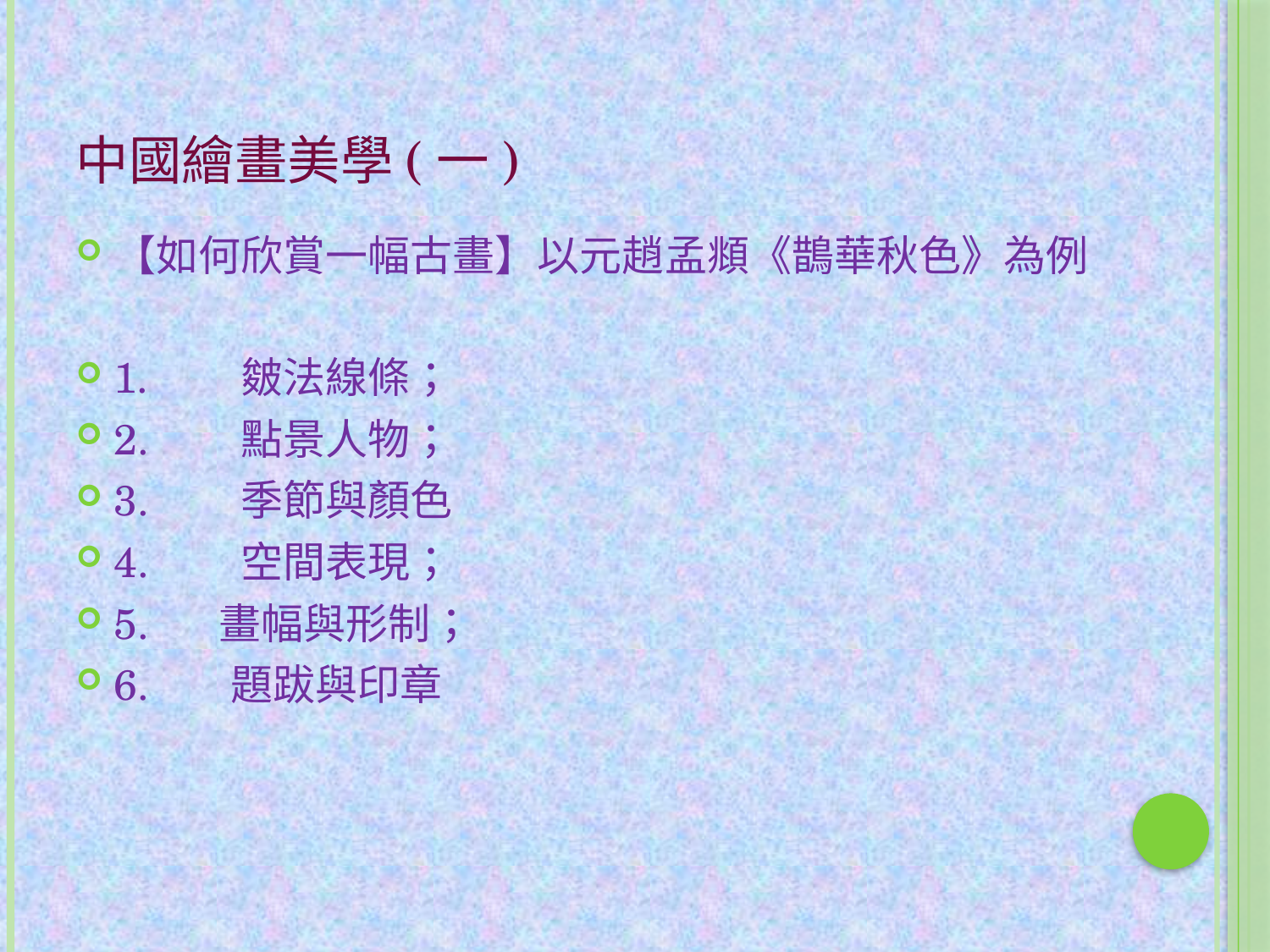

# 中國繪畫美學(一)
【如何欣賞一幅古畫】以元趙孟頫《鵲華秋色》為例

1.	皴法線條；
2.	點景人物；
3.	季節與顏色
4.	空間表現；
5.     畫幅與形制；
6.      題跋與印章